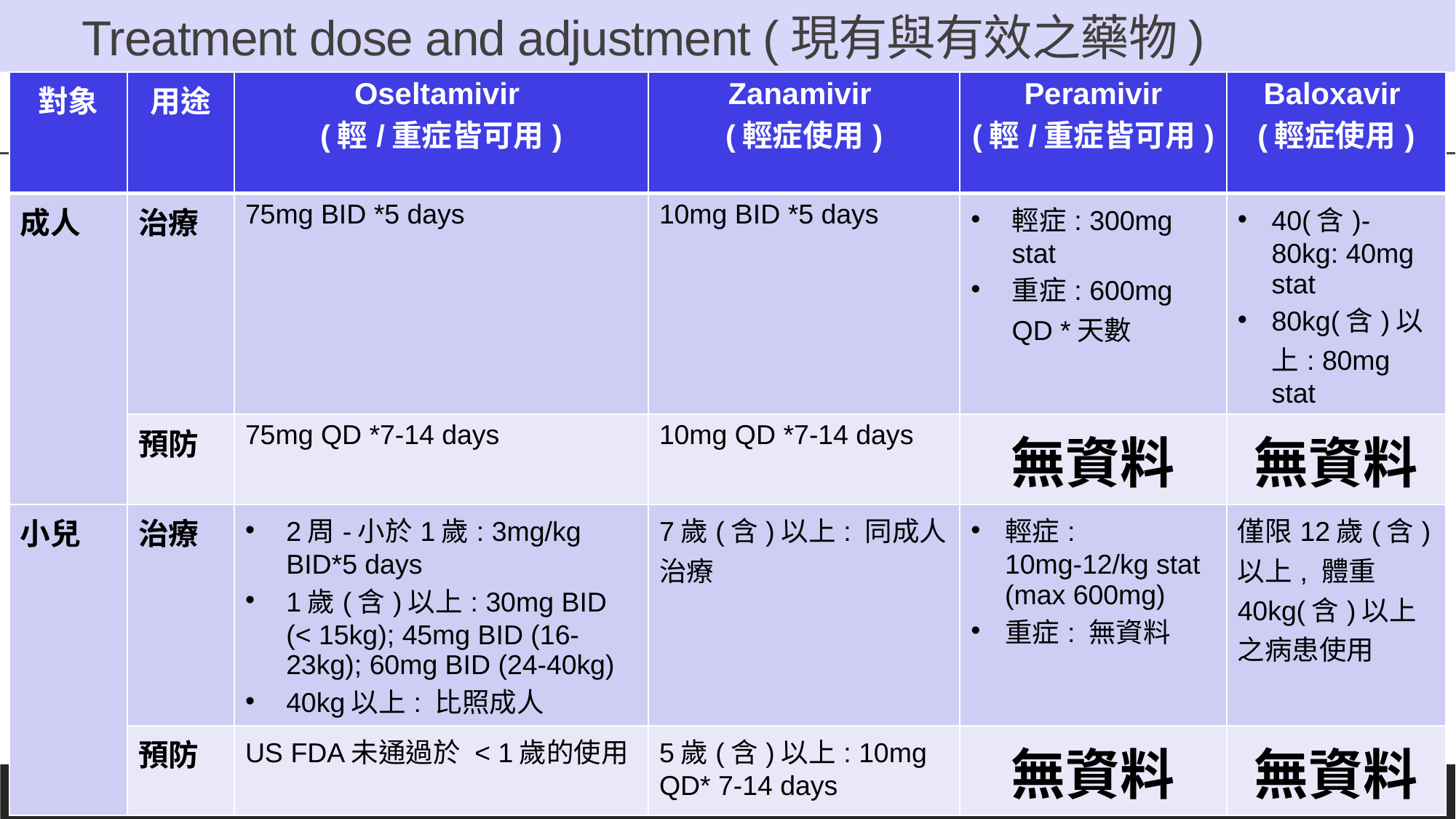

# Treatment dose and adjustment (現有與有效之藥物)
| 對象 | 用途 | Oseltamivir (輕/重症皆可用) | Zanamivir (輕症使用) | Peramivir (輕/重症皆可用) | Baloxavir (輕症使用) |
| --- | --- | --- | --- | --- | --- |
| 成人 | 治療 | 75mg BID \*5 days | 10mg BID \*5 days | 輕症: 300mg stat 重症: 600mg QD \*天數 | 40(含)-80kg: 40mg stat 80kg(含)以上: 80mg stat |
|  | 預防 | 75mg QD \*7-14 days | 10mg QD \*7-14 days | 無資料 | 無資料 |
| 小兒 | 治療 | 2周-小於1歲: 3mg/kg BID\*5 days 1歲(含)以上: 30mg BID (< 15kg); 45mg BID (16-23kg); 60mg BID (24-40kg) 40kg以上: 比照成人 | 7歲(含)以上: 同成人治療 | 輕症: 10mg-12/kg stat (max 600mg) 重症: 無資料 | 僅限12歲(含)以上, 體重40kg(含)以上之病患使用 |
|  | 預防 | US FDA未通過於 < 1歲的使用 | 5歲(含)以上: 10mg QD\* 7-14 days | 無資料 | 無資料 |
台灣感染症醫學會: 抗流感病毒藥物使用建議（2021年修訂版）. available at: http://www.idsroc.org.tw/magazine/health_info.asp?peo_type=1&id=25
Mandell, Douglas, and Bennett's Principles and Practice of Infectious Diseases, 45, 560-576.e7
SANFORD guide to Antimicrobial Therapy 2023. 53rd edition.
16